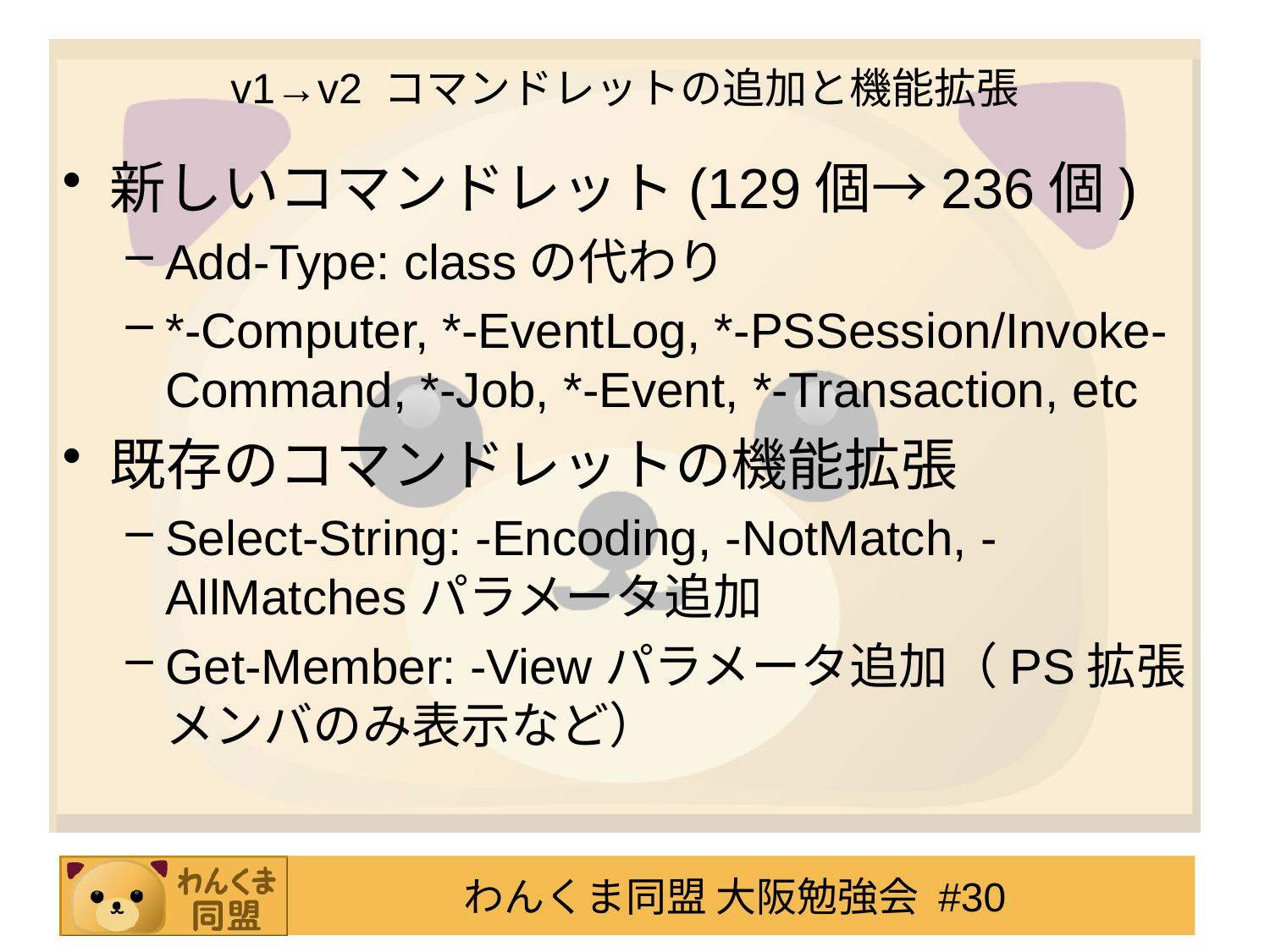

# v1→v2 コマンドレットの追加と機能拡張
新しいコマンドレット(129個→236個)
Add-Type: classの代わり
*-Computer, *-EventLog, *-PSSession/Invoke-Command, *-Job, *-Event, *-Transaction, etc
既存のコマンドレットの機能拡張
Select-String: -Encoding, -NotMatch, -AllMatchesパラメータ追加
Get-Member: -Viewパラメータ追加（PS拡張メンバのみ表示など）